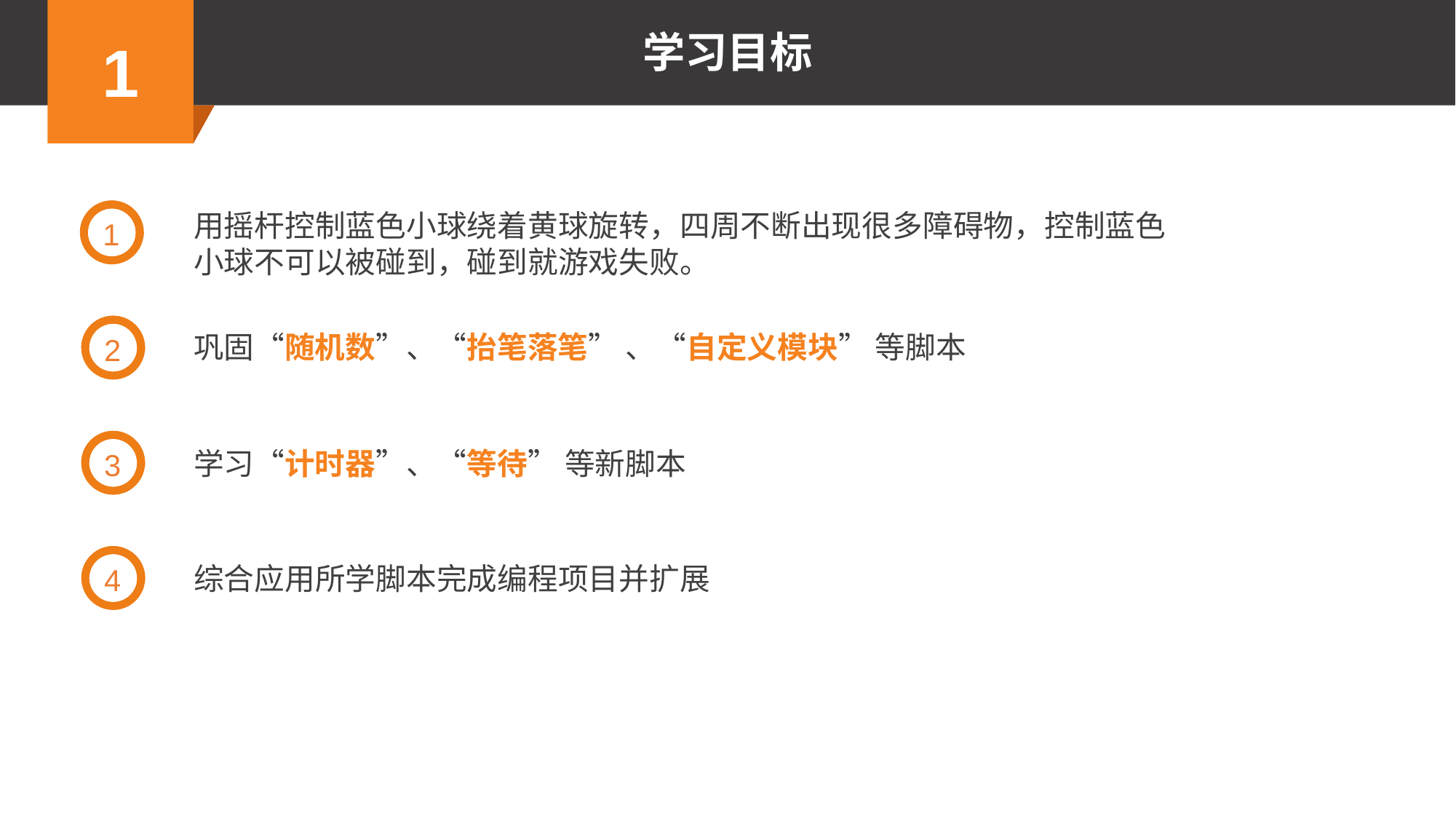

1
用摇杆控制蓝色小球绕着黄球旋转，四周不断出现很多障碍物，控制蓝色小球不可以被碰到，碰到就游戏失败。

2
巩固“随机数”、“抬笔落笔” 、“自定义模块” 等脚本

3
学习“计时器”、“等待” 等新脚本

4
综合应用所学脚本完成编程项目并扩展